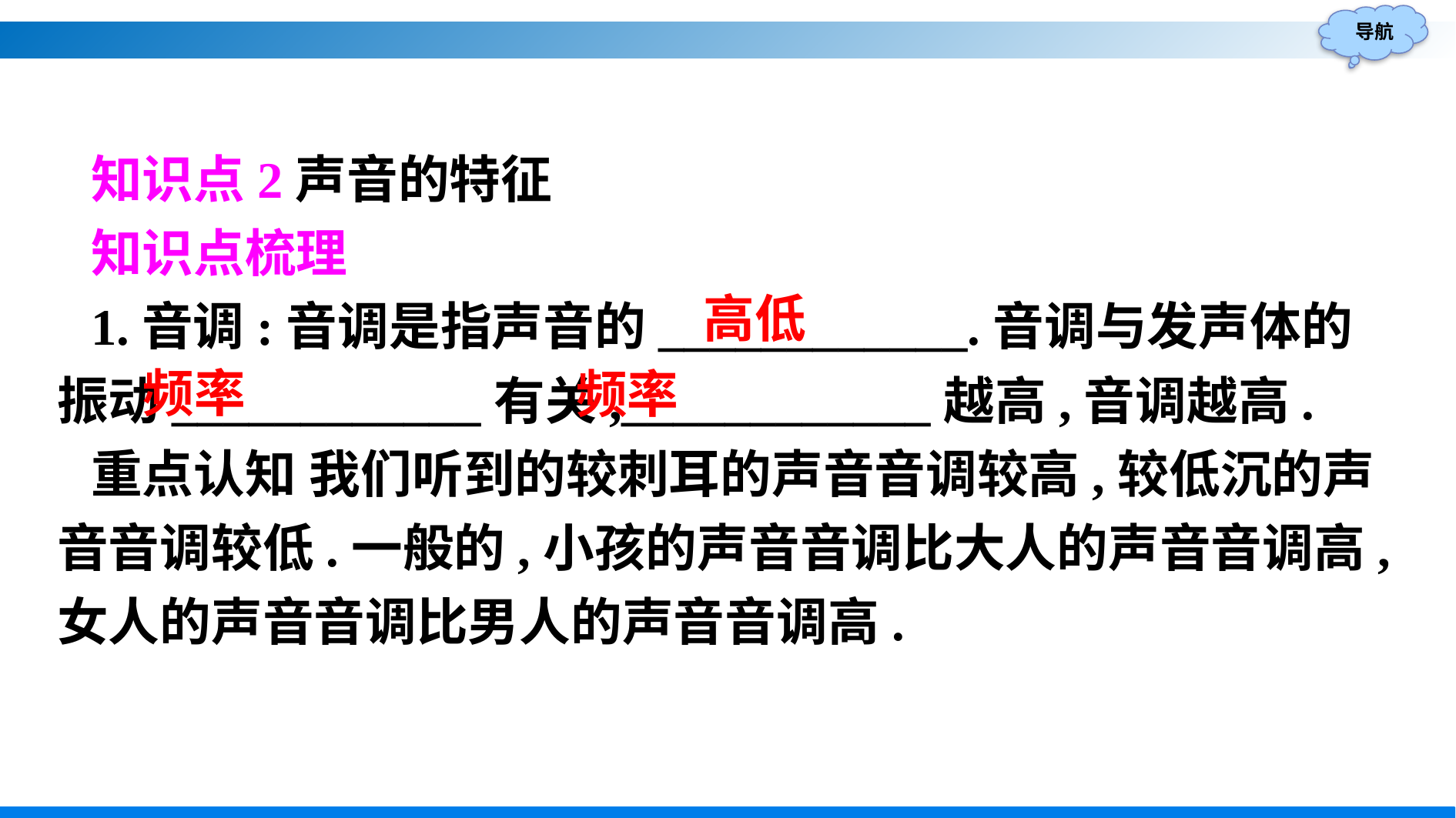

知识点2声音的特征
知识点梳理
1.音调:音调是指声音的____________.音调与发声体的振动____________有关,____________越高,音调越高.
重点认知 我们听到的较刺耳的声音音调较高,较低沉的声音音调较低.一般的,小孩的声音音调比大人的声音音调高,女人的声音音调比男人的声音音调高.
高低
频率
频率